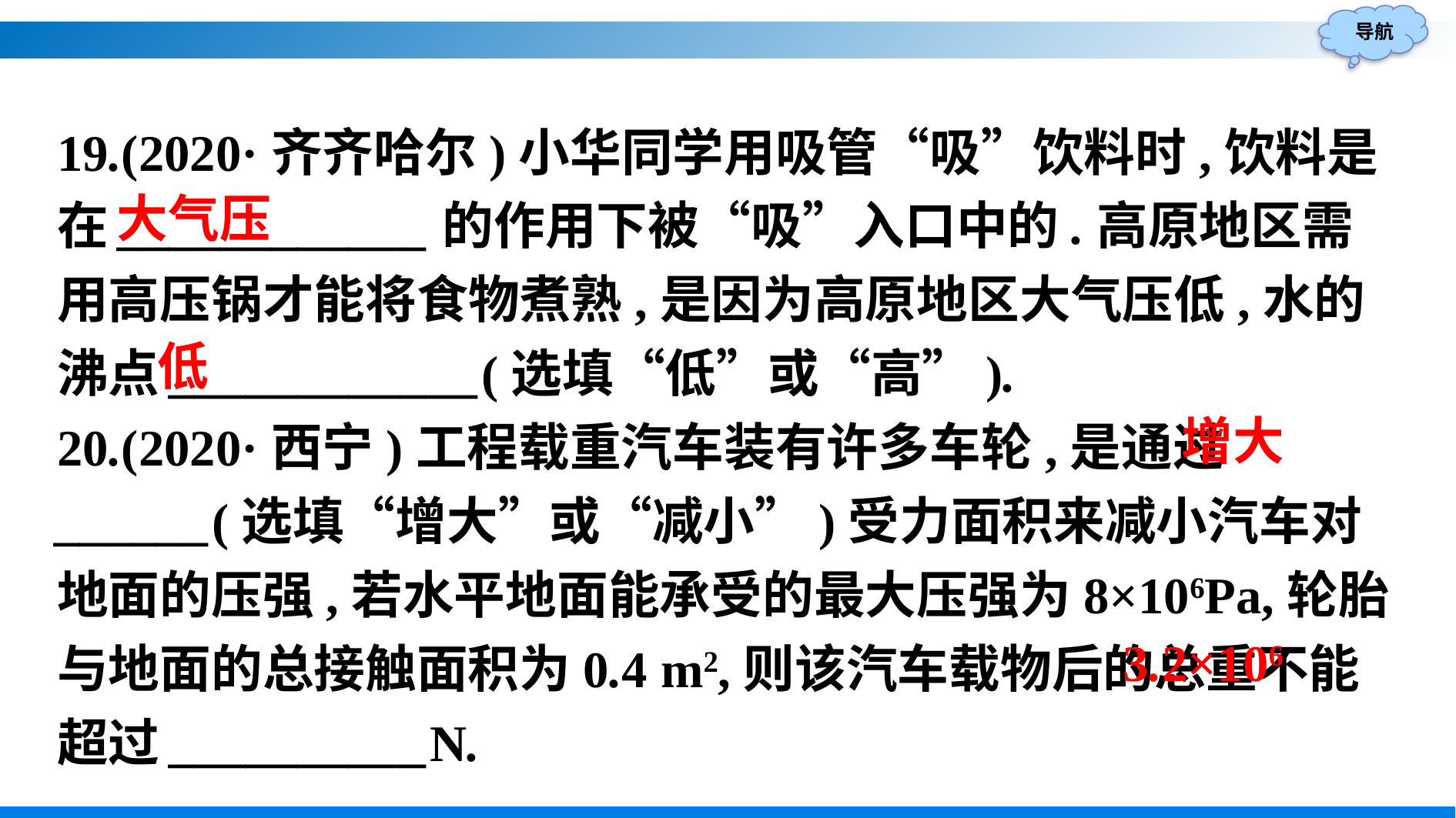

19.(2020·齐齐哈尔)小华同学用吸管“吸”饮料时,饮料是在____________的作用下被“吸”入口中的.高原地区需用高压锅才能将食物煮熟,是因为高原地区大气压低,水的沸点____________(选填“低”或“高”).
20.(2020·西宁)工程载重汽车装有许多车轮,是通过______(选填“增大”或“减小”)受力面积来减小汽车对地面的压强,若水平地面能承受的最大压强为8×106Pa,轮胎与地面的总接触面积为0.4 m2,则该汽车载物后的总重不能超过__________N.
大气压
低
增大
3.2×106